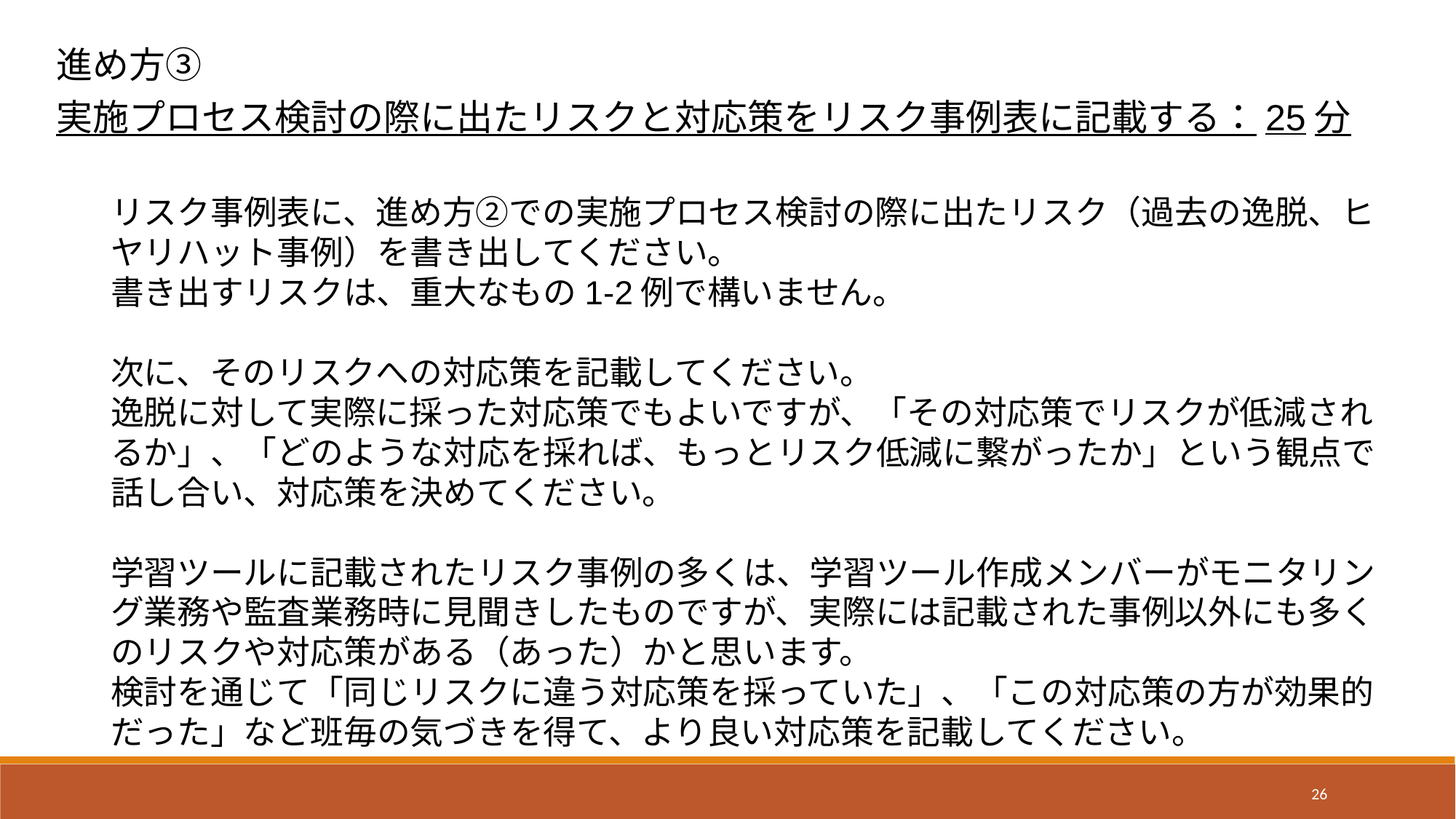

進め方③
実施プロセス検討の際に出たリスクと対応策をリスク事例表に記載する：25分

リスク事例表に、進め方②での実施プロセス検討の際に出たリスク（過去の逸脱、ヒヤリハット事例）を書き出してください。
書き出すリスクは、重大なもの1-2例で構いません。

次に、そのリスクへの対応策を記載してください。
逸脱に対して実際に採った対応策でもよいですが、「その対応策でリスクが低減されるか」、「どのような対応を採れば、もっとリスク低減に繋がったか」という観点で話し合い、対応策を決めてください。

学習ツールに記載されたリスク事例の多くは、学習ツール作成メンバーがモニタリング業務や監査業務時に見聞きしたものですが、実際には記載された事例以外にも多くのリスクや対応策がある（あった）かと思います。
検討を通じて「同じリスクに違う対応策を採っていた」、「この対応策の方が効果的だった」など班毎の気づきを得て、より良い対応策を記載してください。
26